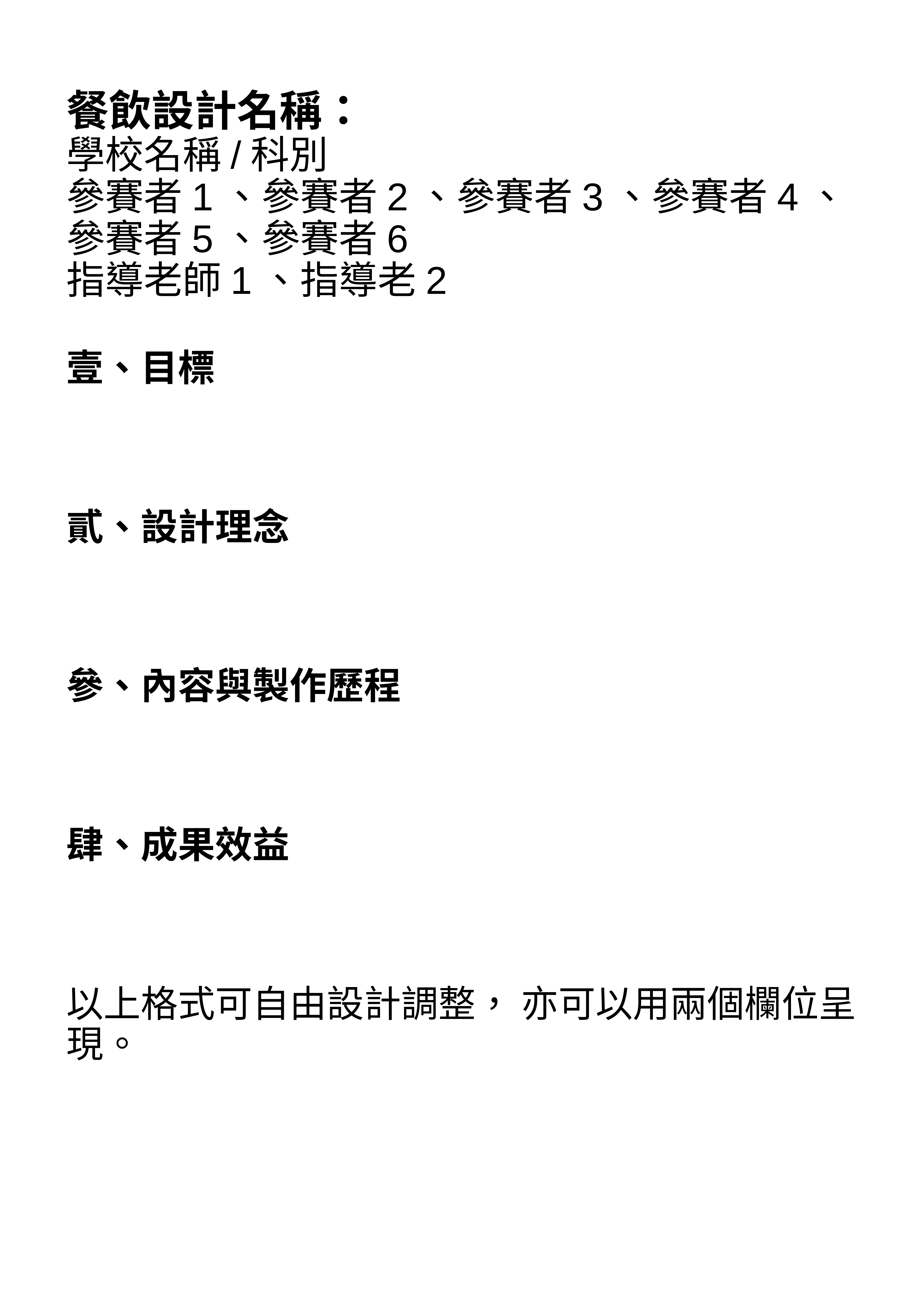

# 餐飲設計名稱： 學校名稱/科別 參賽者1、參賽者2、參賽者3、參賽者4、參賽者5、參賽者6 指導老師1、指導老2
壹、目標

貳、設計理念

參、內容與製作歷程

肆、成果效益

以上格式可自由設計調整， 亦可以用兩個欄位呈現。